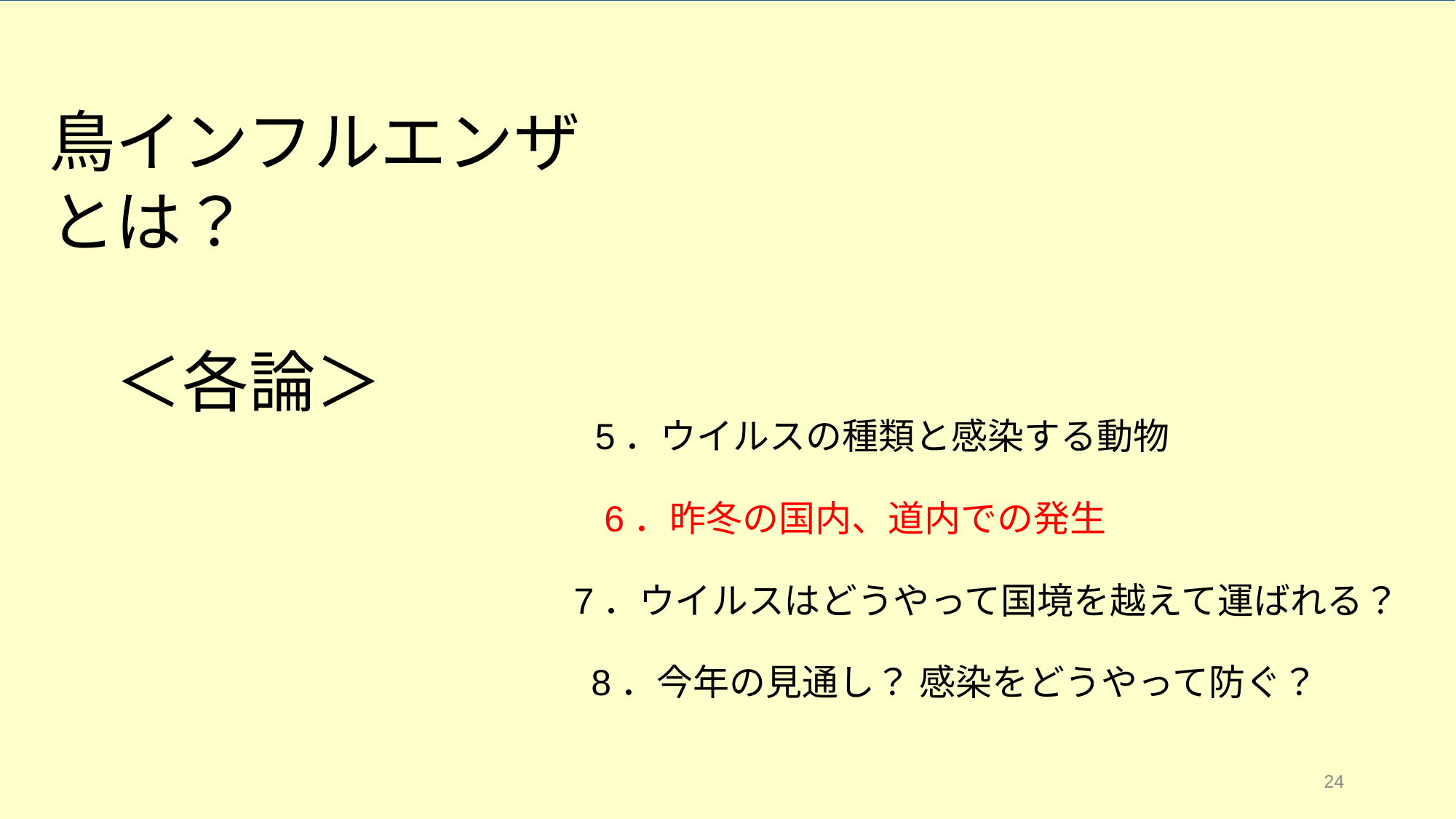

鳥インフルエンザ
とは？

　＜各論＞
5．ウイルスの種類と感染する動物
6．昨冬の国内、道内での発生
7．ウイルスはどうやって国境を越えて運ばれる？
8．今年の見通し？ 感染をどうやって防ぐ？
24